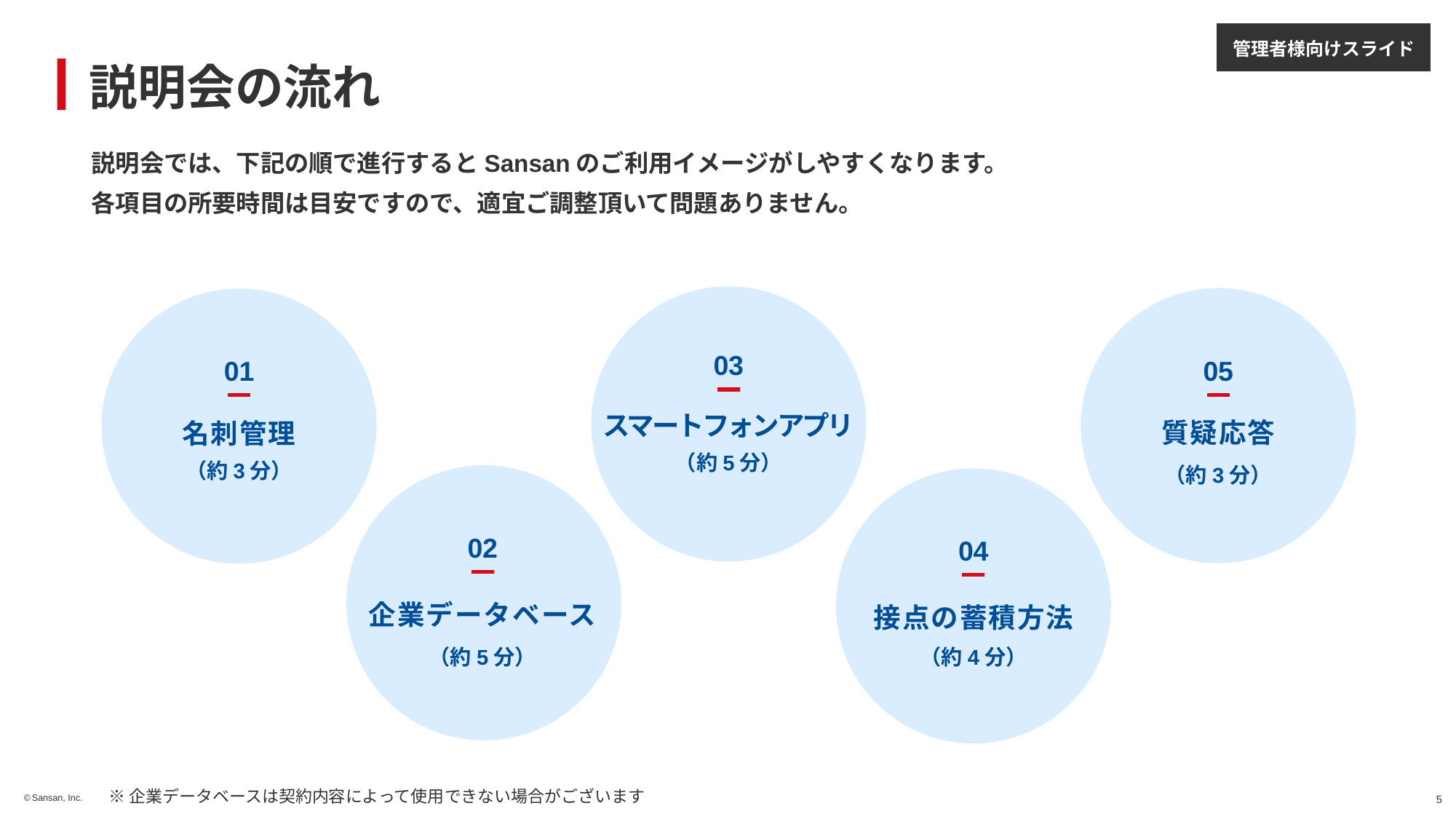

# 説明会の流れ
説明会では、下記の順で進行するとSansanのご利用イメージがしやすくなります。
各項目の所要時間は目安ですので、適宜ご調整頂いて問題ありません。

03
01
名刺管理
（約3分）
05
質疑応答
（約3分）

スマートフォンアプリ
（約5分）

02
04
企業データベース
（約5分）
接点の蓄積方法
（約4分）
※企業データベースは契約内容によって使用できない場合がございます
5